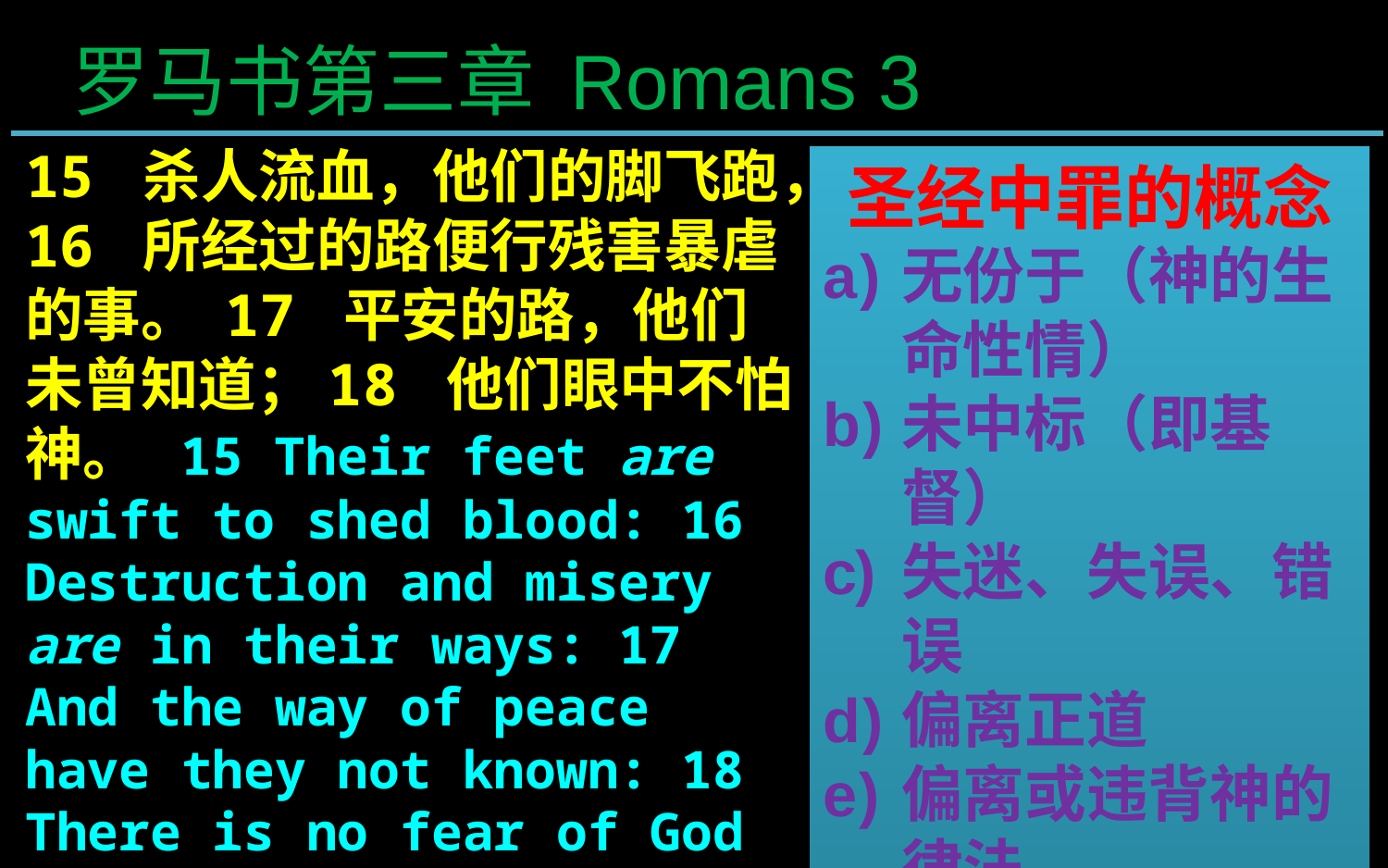

罗马书第三章 Romans 3
15 杀人流血，他们的脚飞跑，16 所经过的路便行残害暴虐的事。 17 平安的路，他们未曾知道；18 他们眼中不怕神。  15 Their feet are swift to shed blood: 16 Destruction and misery are in their ways: 17 And the way of peace have they not known: 18 There is no fear of God before their eyes.
圣经中罪的概念
无份于（神的生命性情）
未中标（即基督）
失迷、失误、错误
偏离正道
偏离或违背神的律法